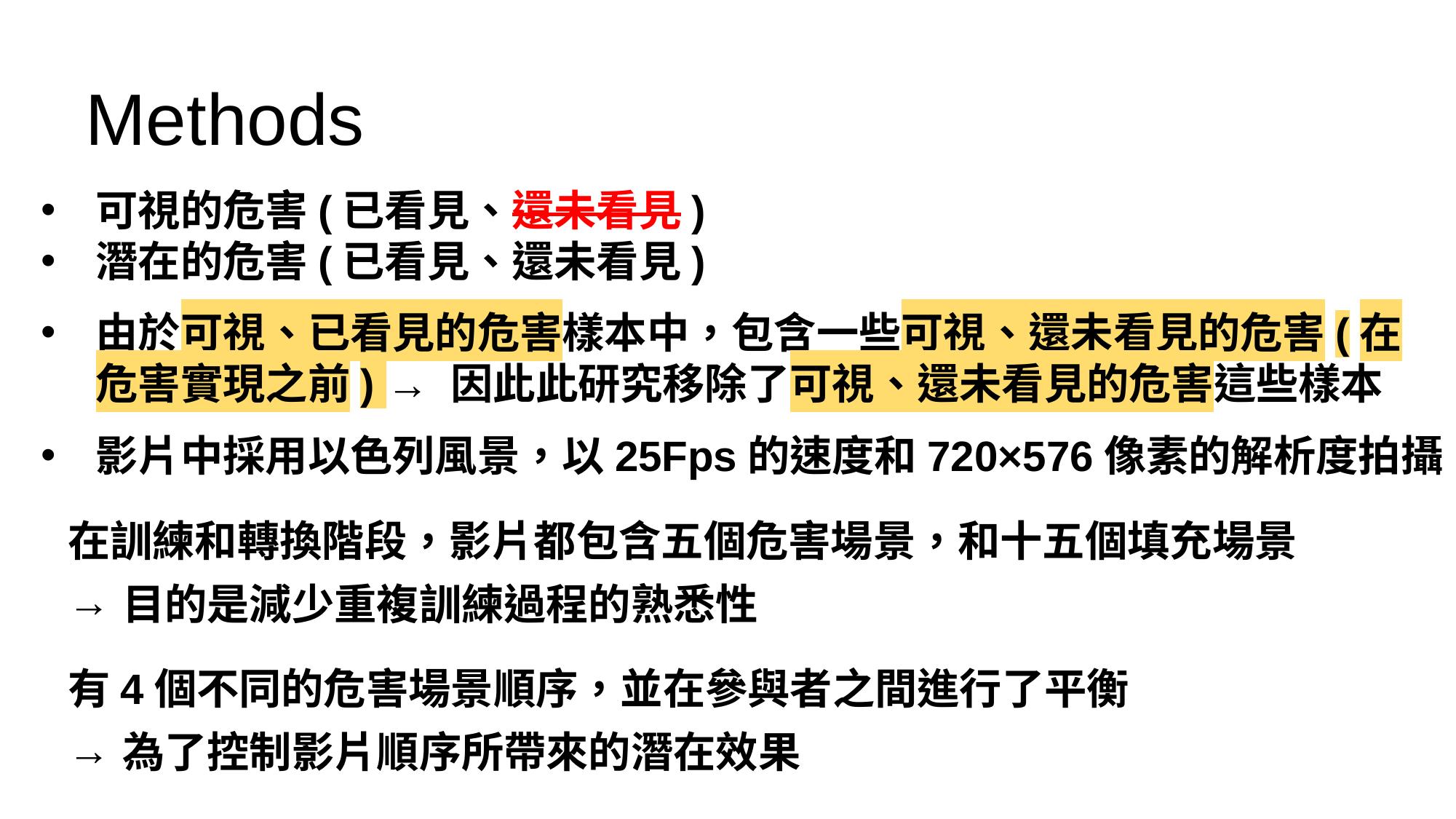

Methods
可視的危害(已看見、還未看見)
潛在的危害(已看見、還未看見)
由於可視、已看見的危害樣本中，包含一些可視、還未看見的危害(在危害實現之前) → 因此此研究移除了可視、還未看見的危害這些樣本
影片中採用以色列風景，以25Fps的速度和720×576像素的解析度拍攝
在訓練和轉換階段，影片都包含五個危害場景，和十五個填充場景
目的是減少重複訓練過程的熟悉性
有4個不同的危害場景順序，並在參與者之間進行了平衡
為了控制影片順序所帶來的潛在效果